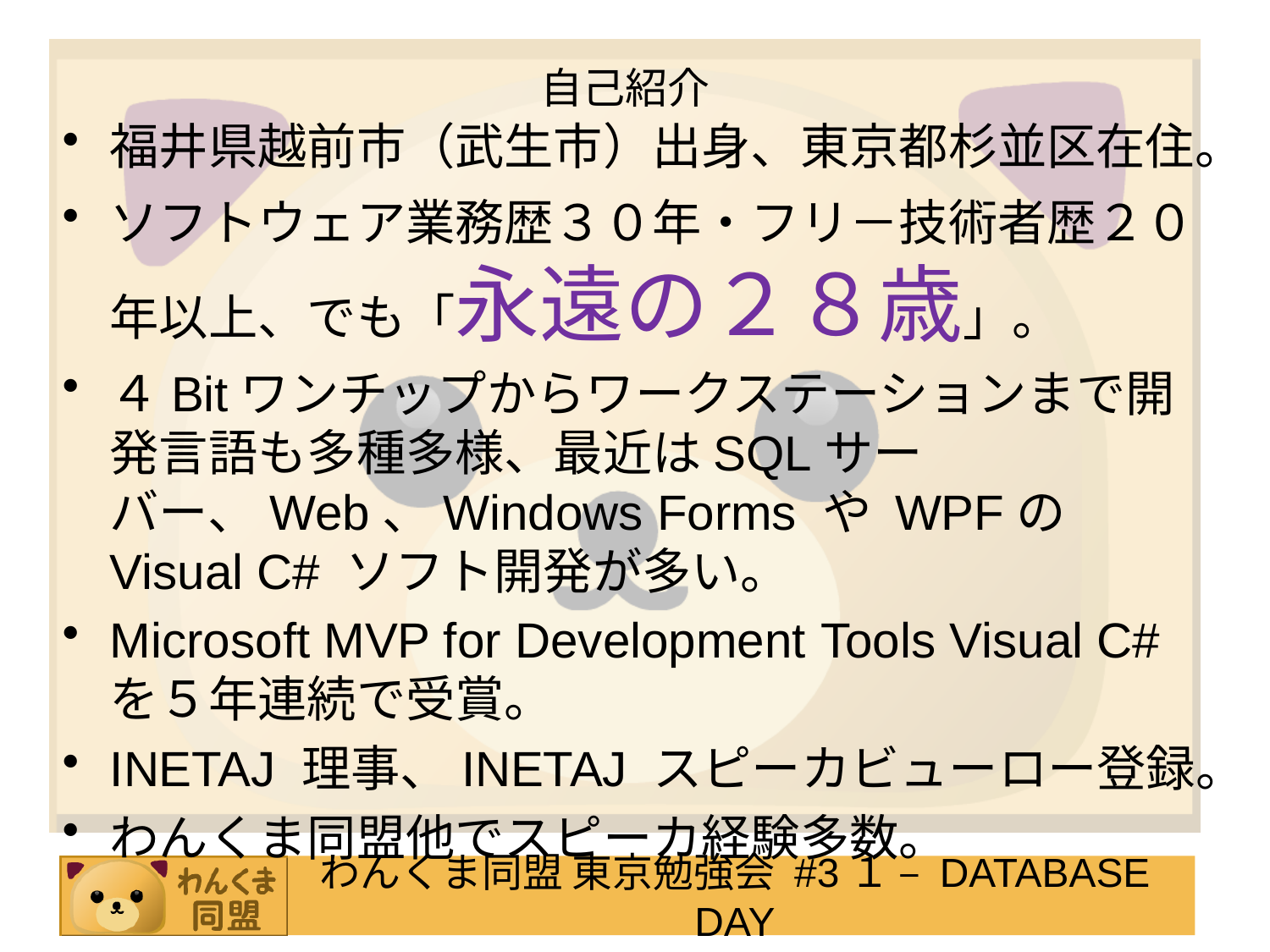

# 自己紹介
福井県越前市（武生市）出身、東京都杉並区在住。
ソフトウェア業務歴３０年・フリ－技術者歴２０年以上、でも「永遠の２８歳」。
４Bitワンチップからワークステーションまで開発言語も多種多様、最近はSQLサーバー、Web、Windows Forms や WPFの Visual C# ソフト開発が多い。
Microsoft MVP for Development Tools Visual C# を５年連続で受賞。
INETAJ 理事、INETAJ スピーカビューロー登録。
わんくま同盟他でスピーカ経験多数。